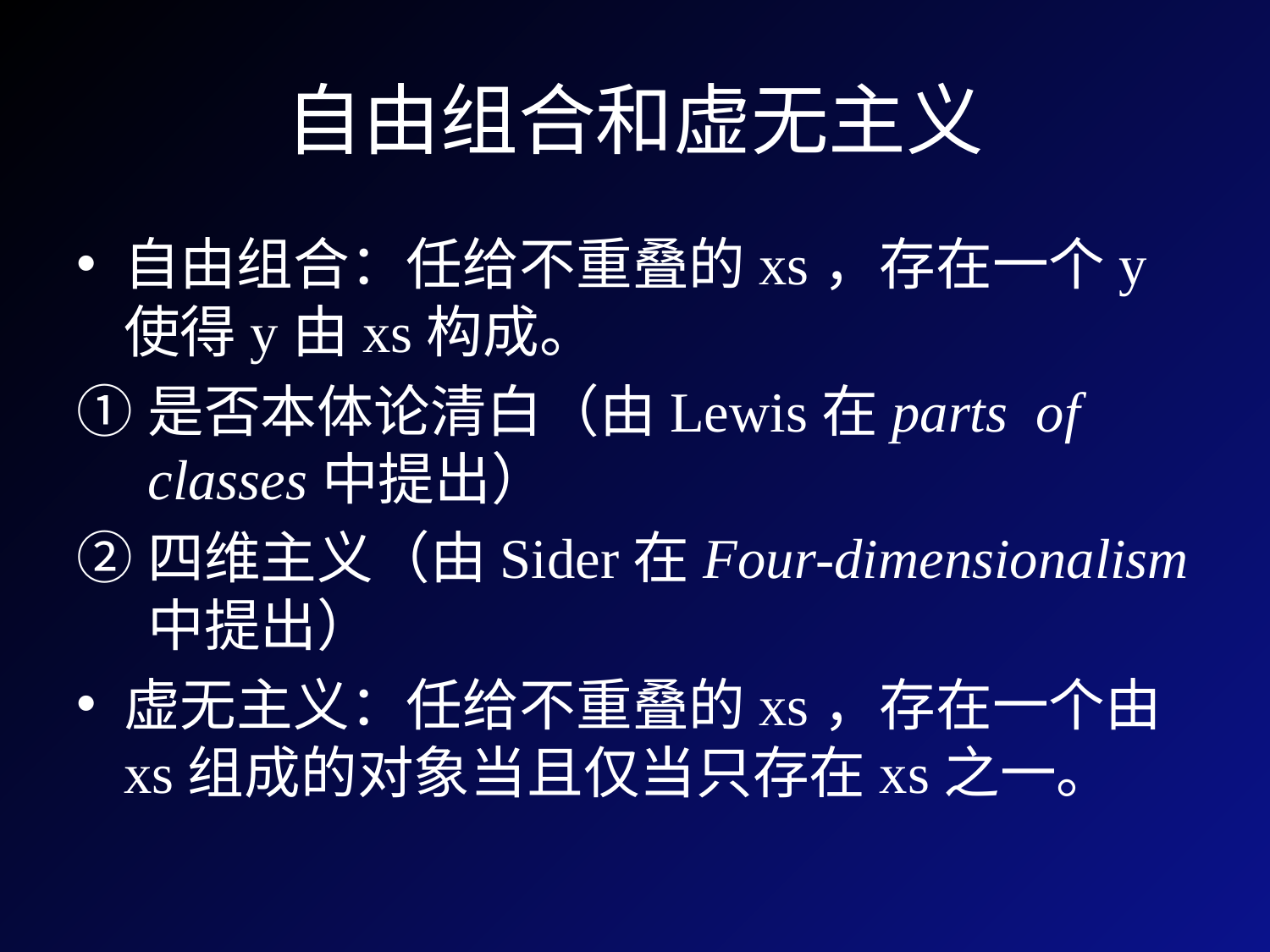

# 自由组合和虚无主义
自由组合：任给不重叠的xs，存在一个y使得y由xs构成。
是否本体论清白（由Lewis在parts  of classes中提出）
四维主义（由Sider在Four-dimensionalism中提出）
虚无主义：任给不重叠的xs，存在一个由xs组成的对象当且仅当只存在xs之一。